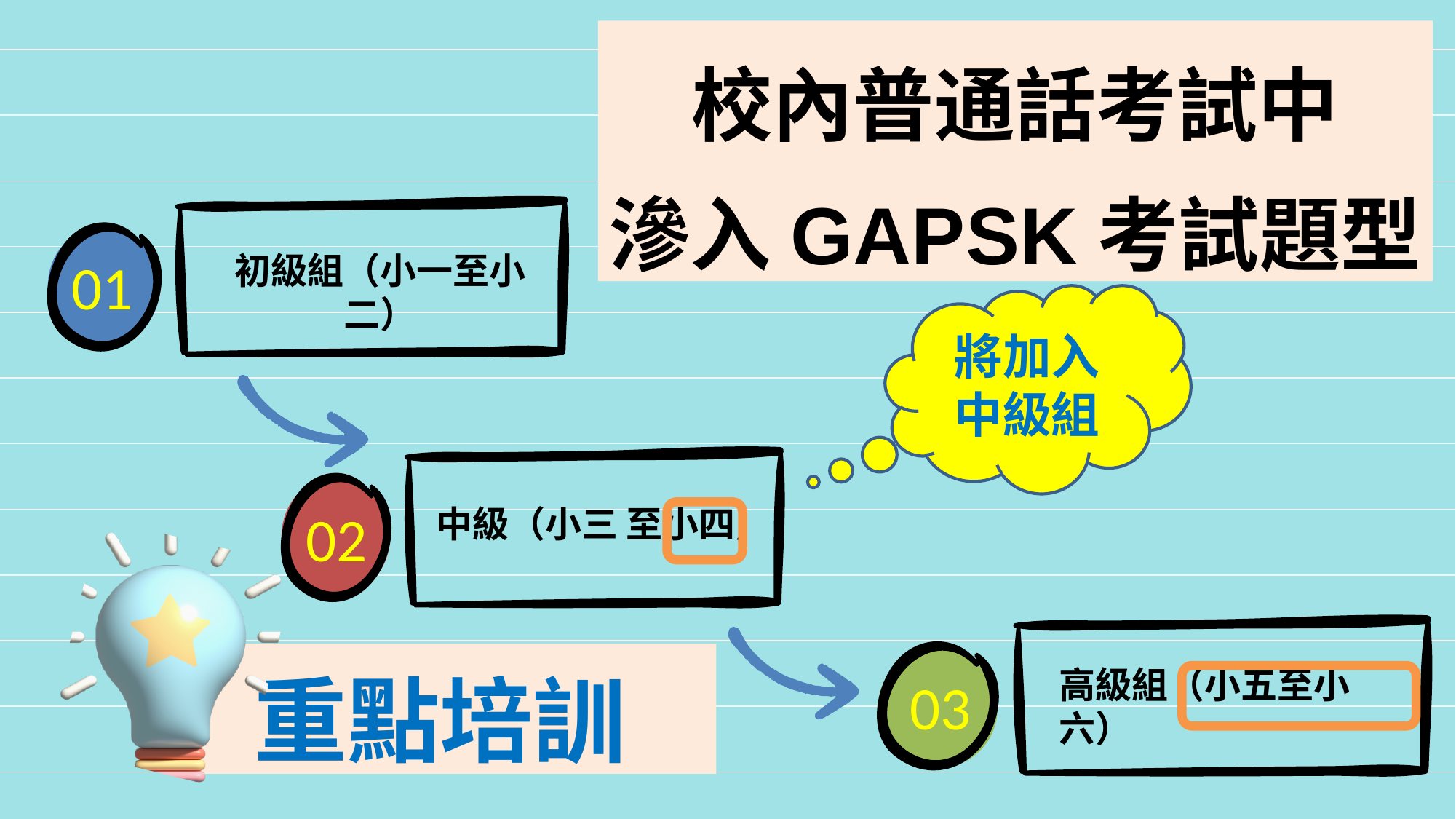

校內普通話考試中
滲入GAPSK考試題型

初級組（小一至小二）
01
將加入中級組

中級（小三 至小四）
02

重點培訓
高級組（小五至小六）

03